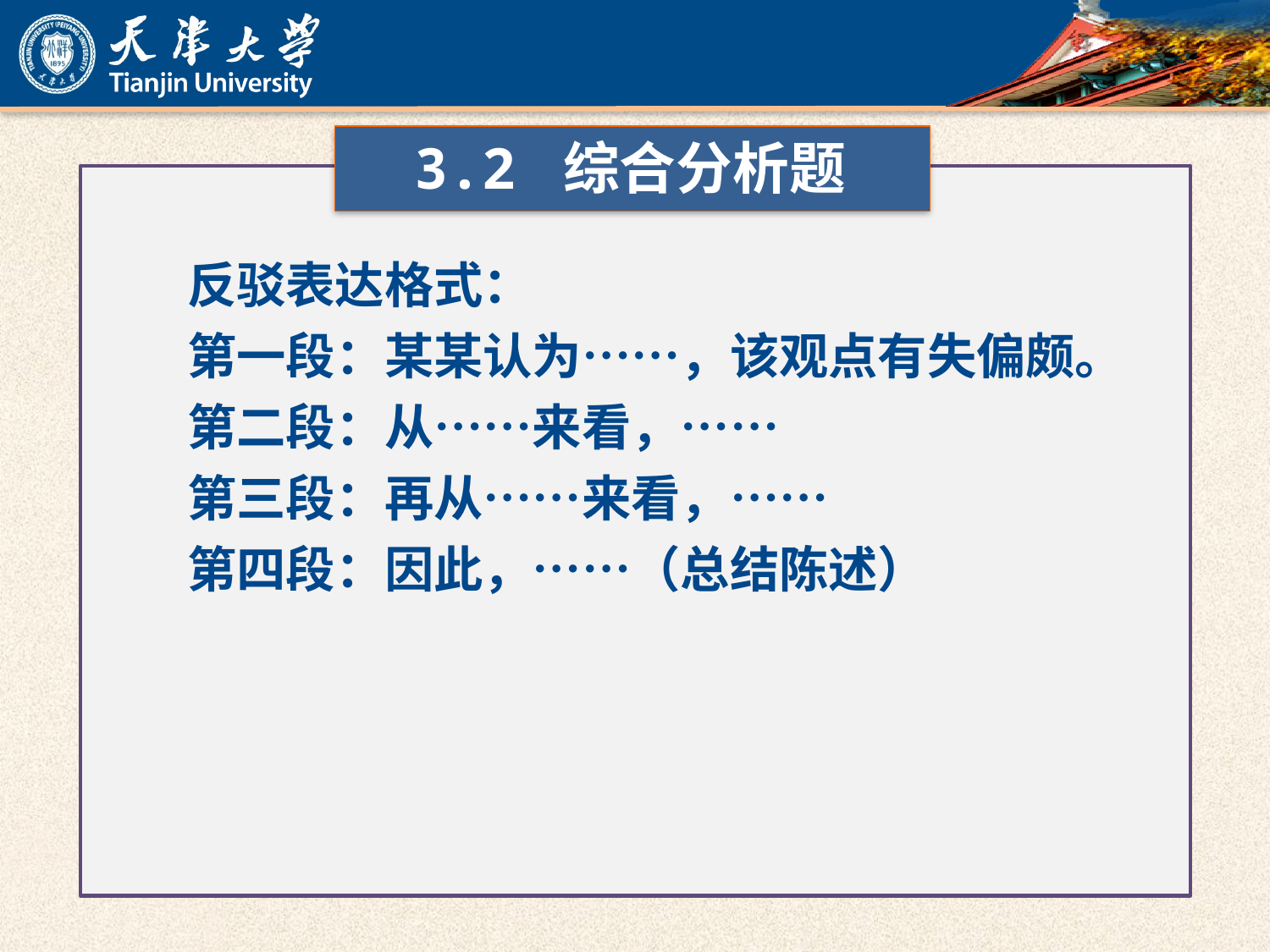

3.2 综合分析题

反驳表达格式：
第一段：某某认为……，该观点有失偏颇。
第二段：从……来看，……
第三段：再从……来看，……
第四段：因此，……（总结陈述）